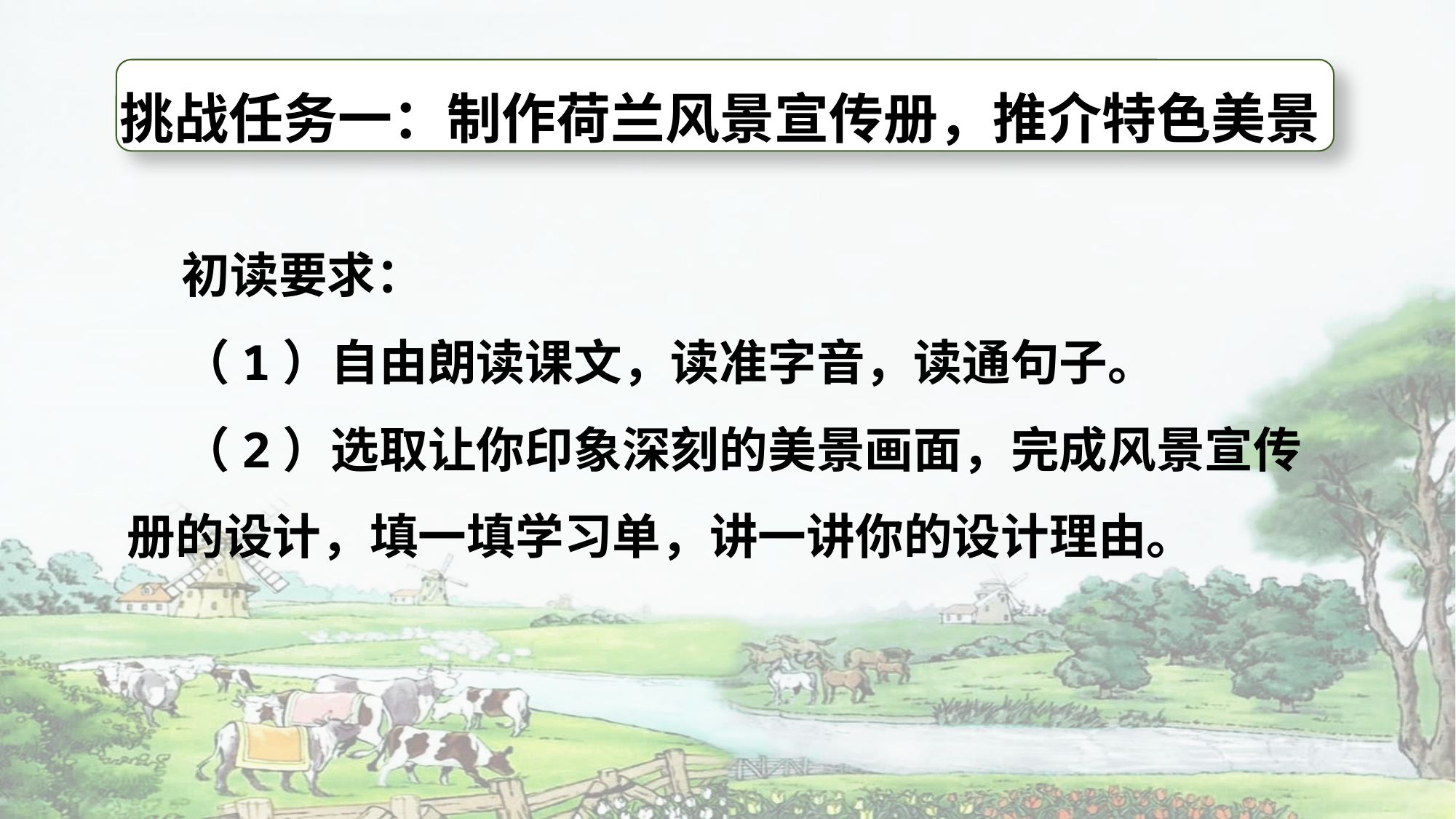

挑战任务一：制作荷兰风景宣传册，推介特色美景

初读要求：
（1）自由朗读课文，读准字音，读通句子。
（2）选取让你印象深刻的美景画面，完成风景宣传册的设计，填一填学习单，讲一讲你的设计理由。